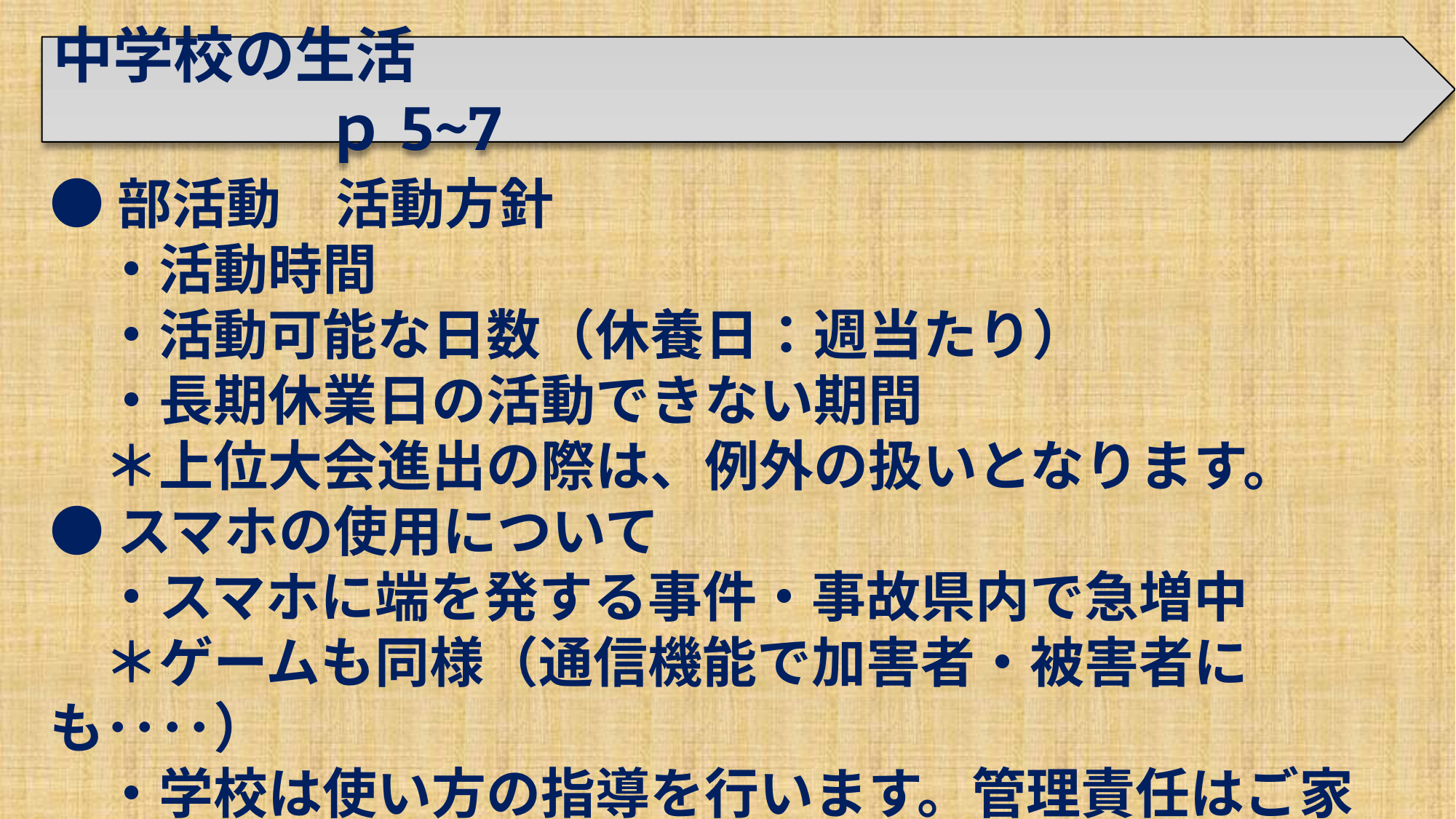

中学校の生活　　　　　　　　　　　　　　　　　　　　　　　ｐ5~7
●部活動　活動方針
　・活動時間
　・活動可能な日数（休養日：週当たり）
　・長期休業日の活動できない期間
　＊上位大会進出の際は、例外の扱いとなります。
●スマホの使用について
　・スマホに端を発する事件・事故県内で急増中
　＊ゲームも同様（通信機能で加害者・被害者にも････）
　・学校は使い方の指導を行います。管理責任はご家庭と
　　なります。